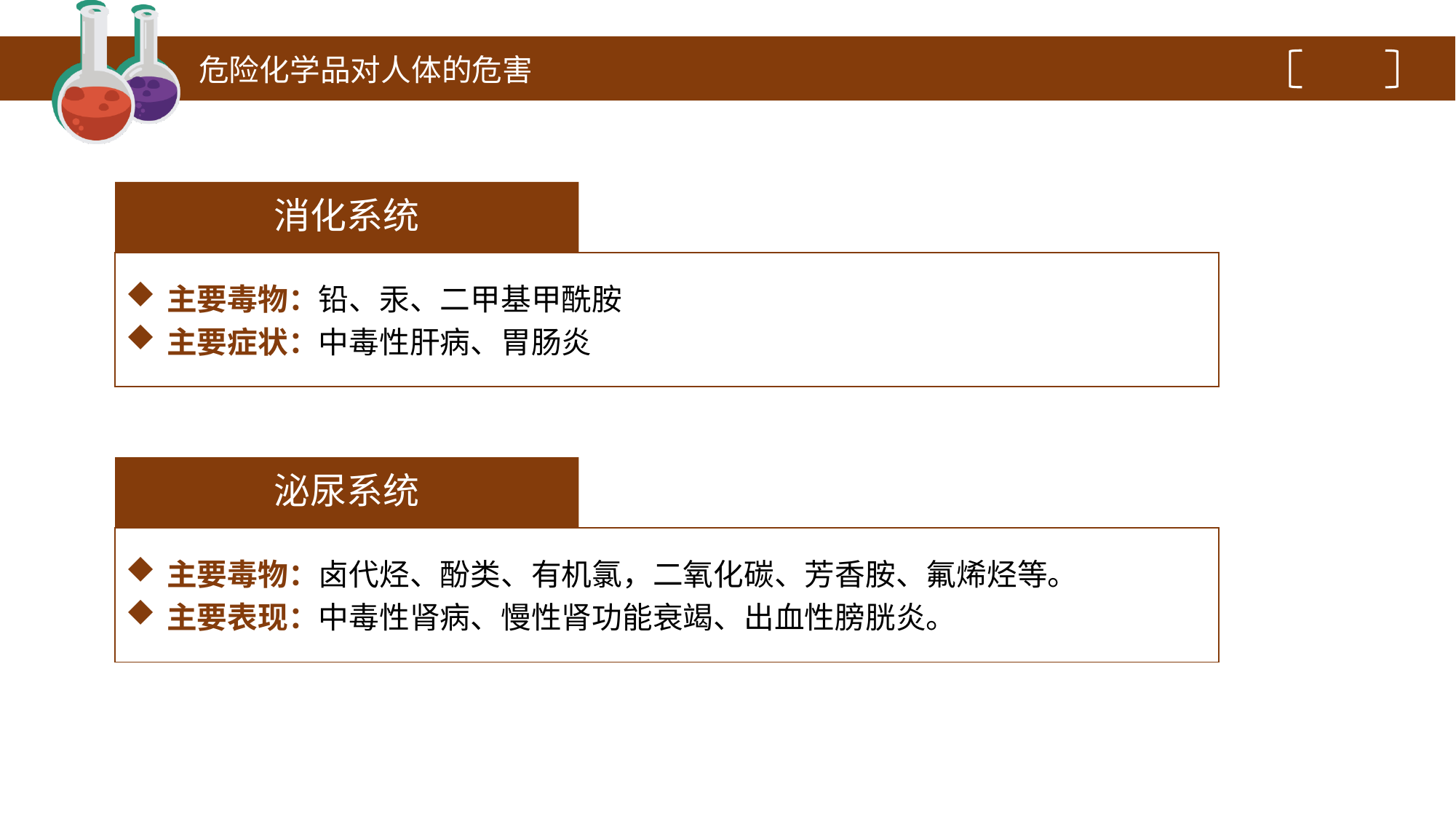

危险化学品对人体的危害
消化系统
主要毒物：铅、汞、二甲基甲酰胺
主要症状：中毒性肝病、胃肠炎
泌尿系统
主要毒物：卤代烃、酚类、有机氯，二氧化碳、芳香胺、氟烯烃等。
主要表现：中毒性肾病、慢性肾功能衰竭、出血性膀胱炎。